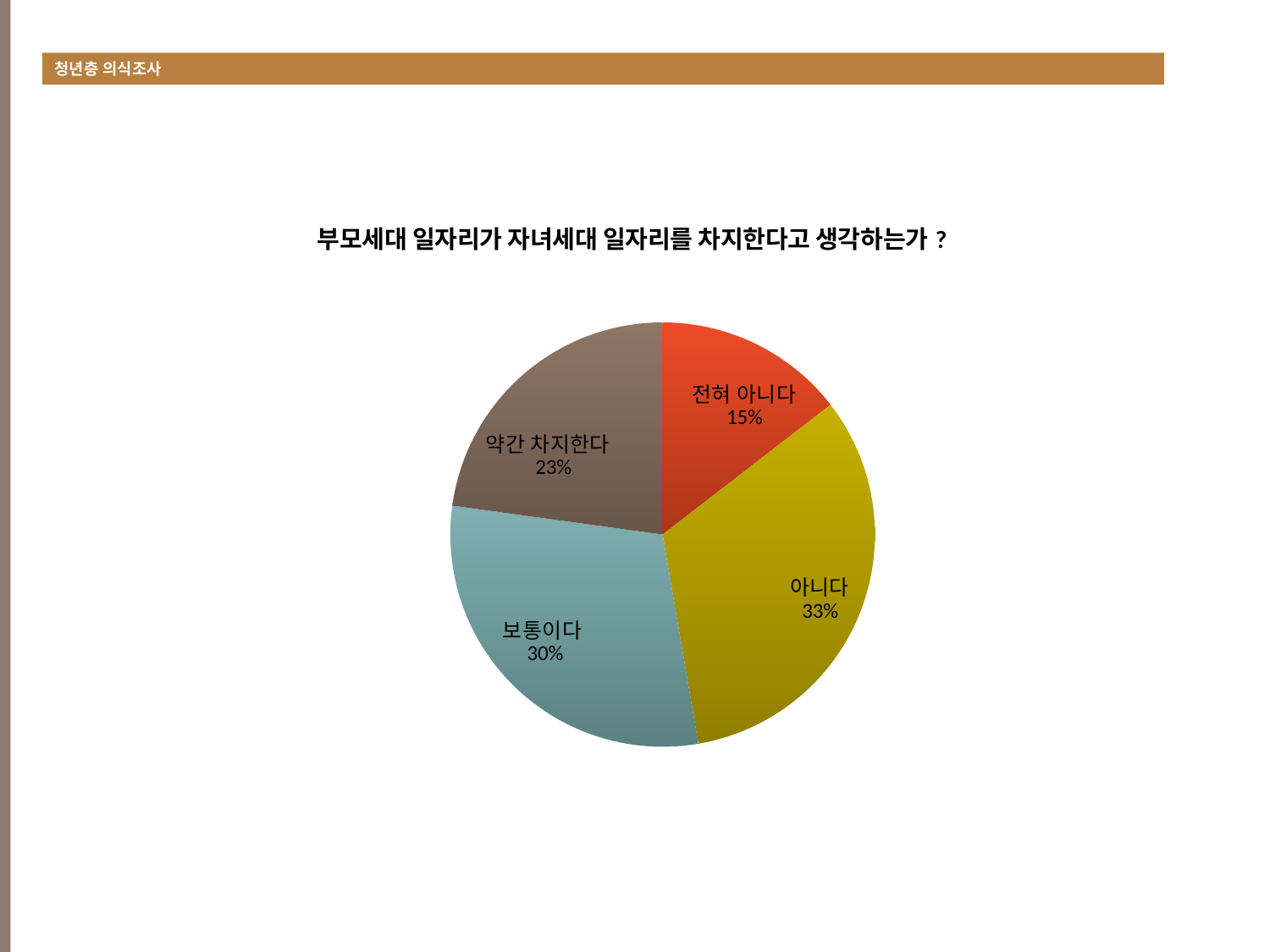

청년층 의식조사

#

### Chart:

| Category | 부모세대 일자리가 자녀세대 일자리를 차지한다고 생각하는가?  |
|---|---|
| 전혀 아니다 | 35.0 |
| 아니다 | 79.0 |
| 보통이다  | 72.0 |
| 약간 차지한다   | 55.0 |
| 많이 차지한다 | 0.0 |